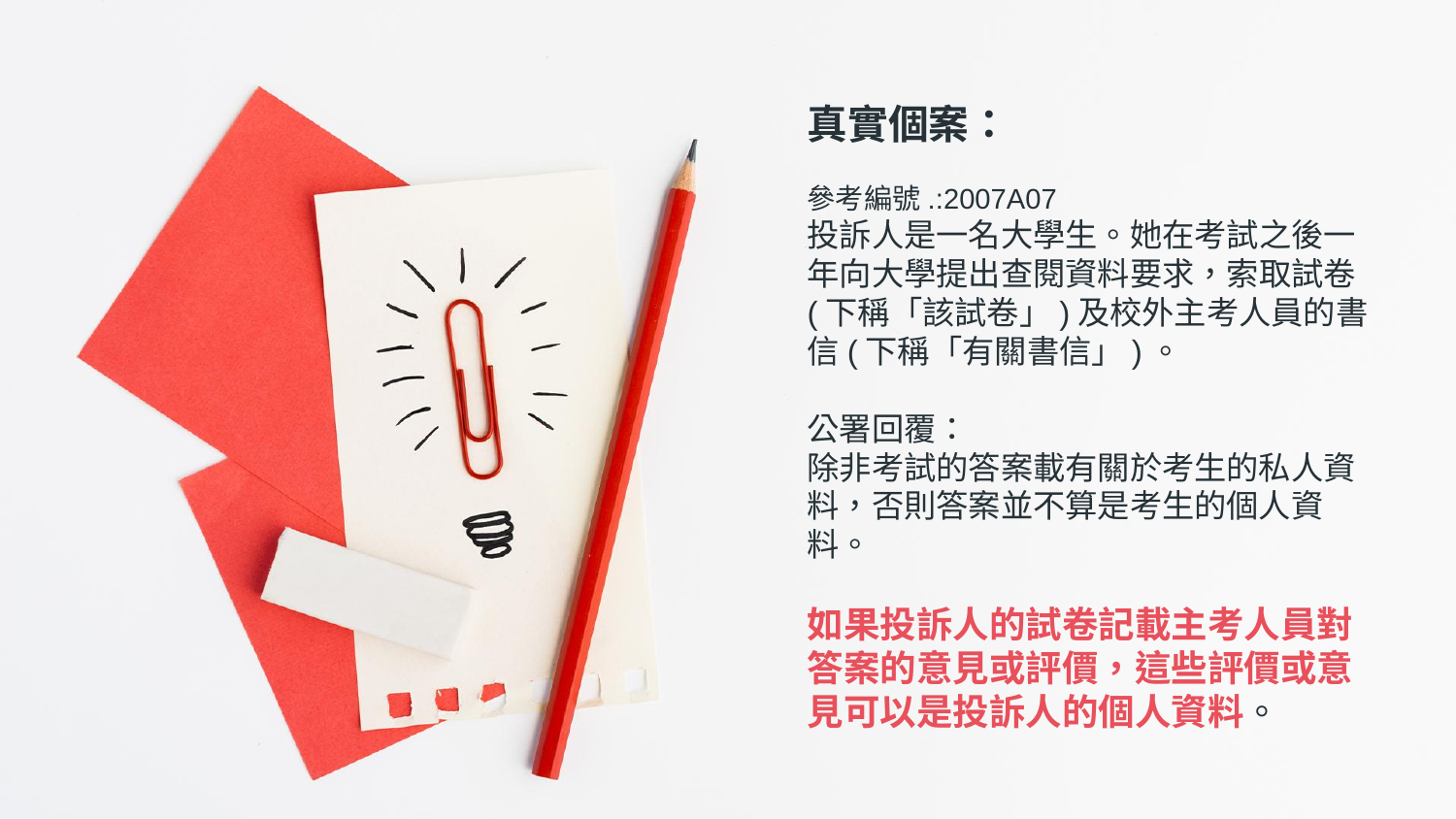

# 真實個案： 參考編號.:2007A07 投訴人是一名大學生。她在考試之後一年向大學提出查閱資料要求，索取試卷(下稱「該試卷」)及校外主考人員的書信(下稱「有關書信」)。 公署回覆： 除非考試的答案載有關於考生的私人資料，否則答案並不算是考生的個人資料。 如果投訴人的試卷記載主考人員對答案的意見或評價，這些評價或意見可以是投訴人的個人資料。